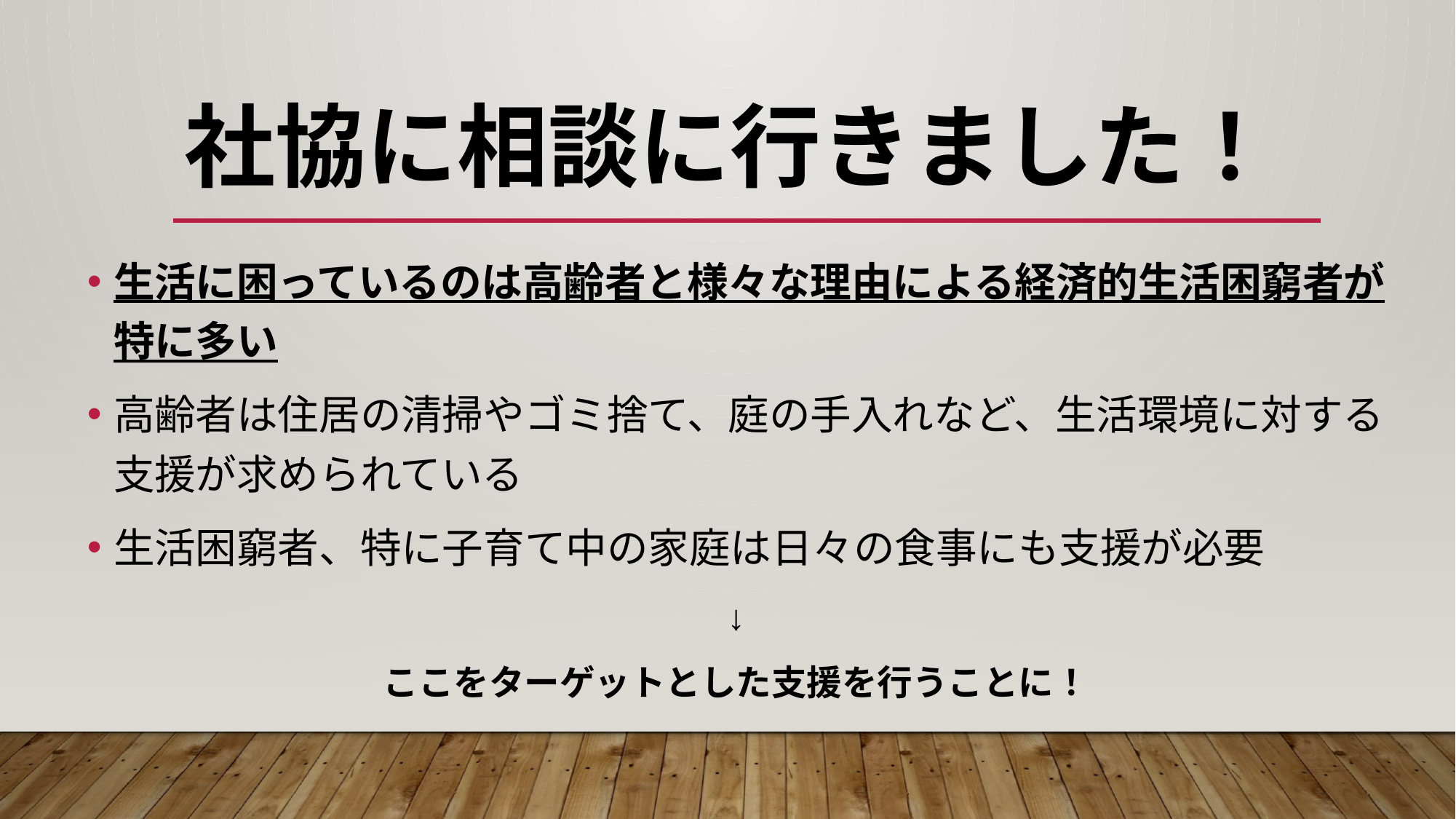

# 社協に相談に行きました！
生活に困っているのは高齢者と様々な理由による経済的生活困窮者が特に多い
高齢者は住居の清掃やゴミ捨て、庭の手入れなど、生活環境に対する支援が求められている
生活困窮者、特に子育て中の家庭は日々の食事にも支援が必要
↓
ここをターゲットとした支援を行うことに！